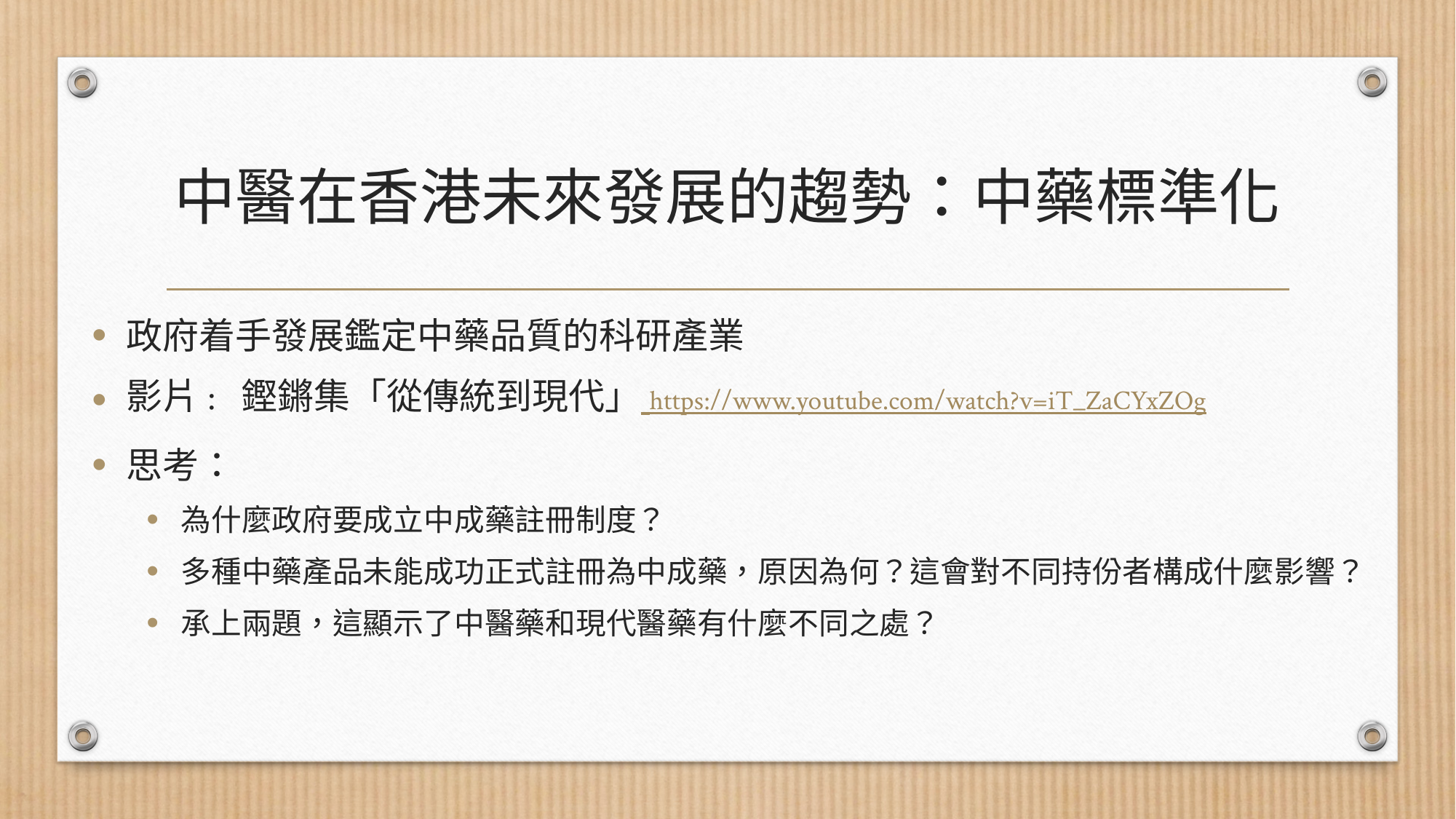

# 中醫在香港未來發展的趨勢：中藥標準化
政府着手發展鑑定中藥品質的科研產業
影片:  鏗鏘集「從傳統到現代」 https://www.youtube.com/watch?v=iT_ZaCYxZOg
思考：
為什麼政府要成立中成藥註冊制度？
多種中藥產品未能成功正式註冊為中成藥，原因為何？這會對不同持份者構成什麼影響？
承上兩題，這顯示了中醫藥和現代醫藥有什麼不同之處？